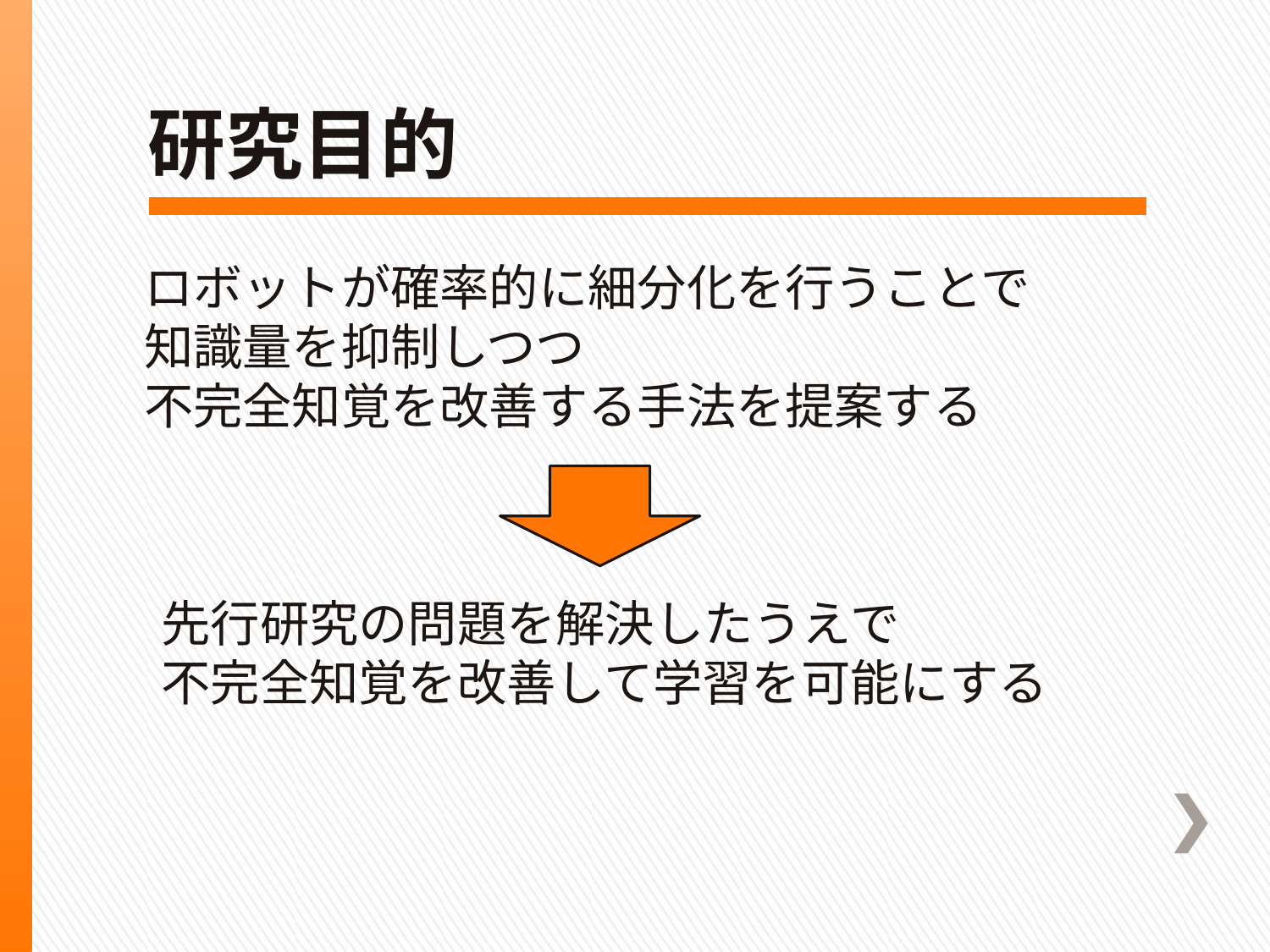

# 研究目的
ロボットが確率的に細分化を行うことで
知識量を抑制しつつ
不完全知覚を改善する手法を提案する

先行研究の問題を解決したうえで
不完全知覚を改善して学習を可能にする